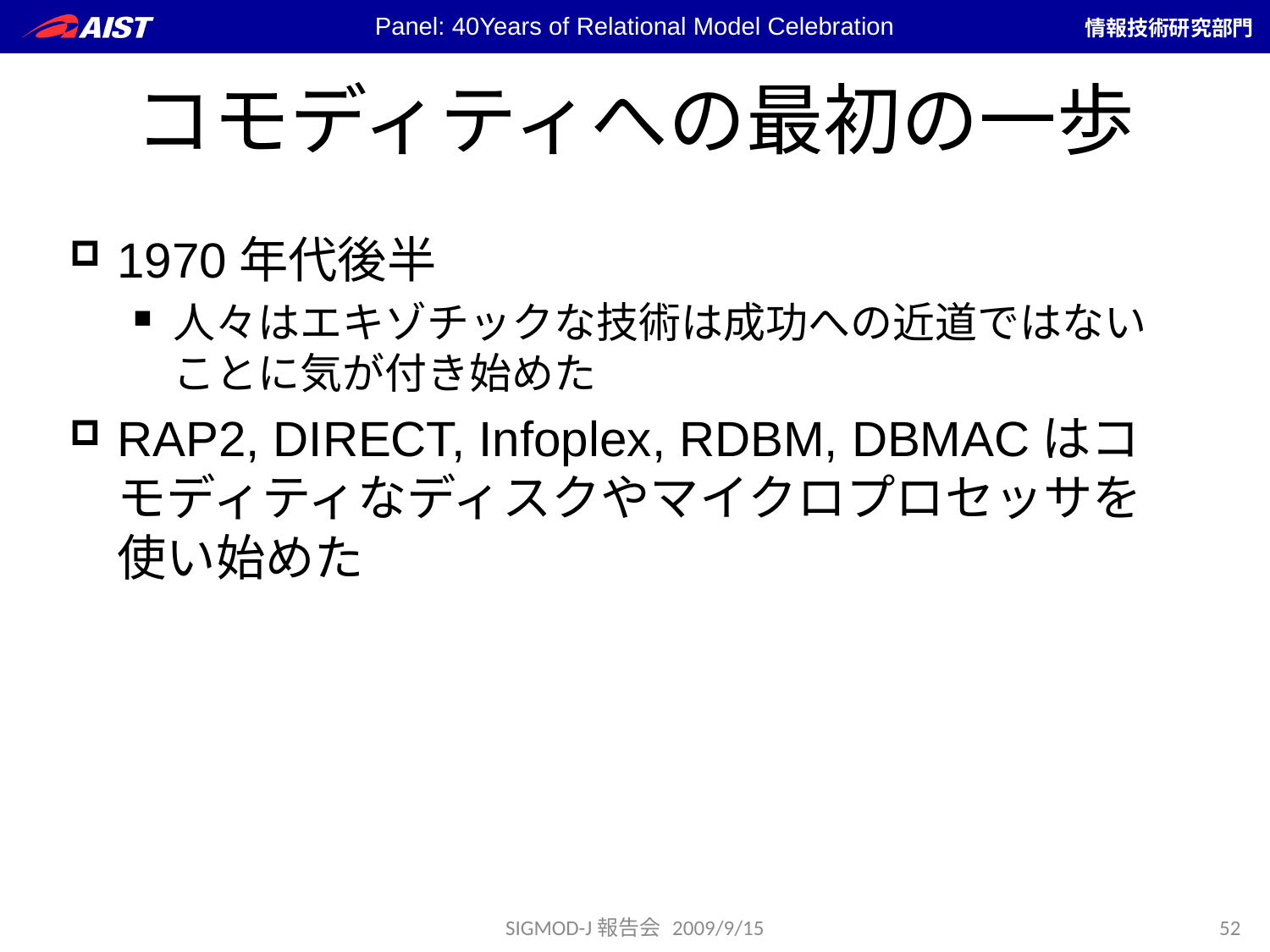

Panel: 40Years of Relational Model Celebration
# コモディティへの最初の一歩
1970年代後半
人々はエキゾチックな技術は成功への近道ではないことに気が付き始めた
RAP2, DIRECT, Infoplex, RDBM, DBMACはコモディティなディスクやマイクロプロセッサを使い始めた

SIGMOD-J報告会 2009/9/15
52